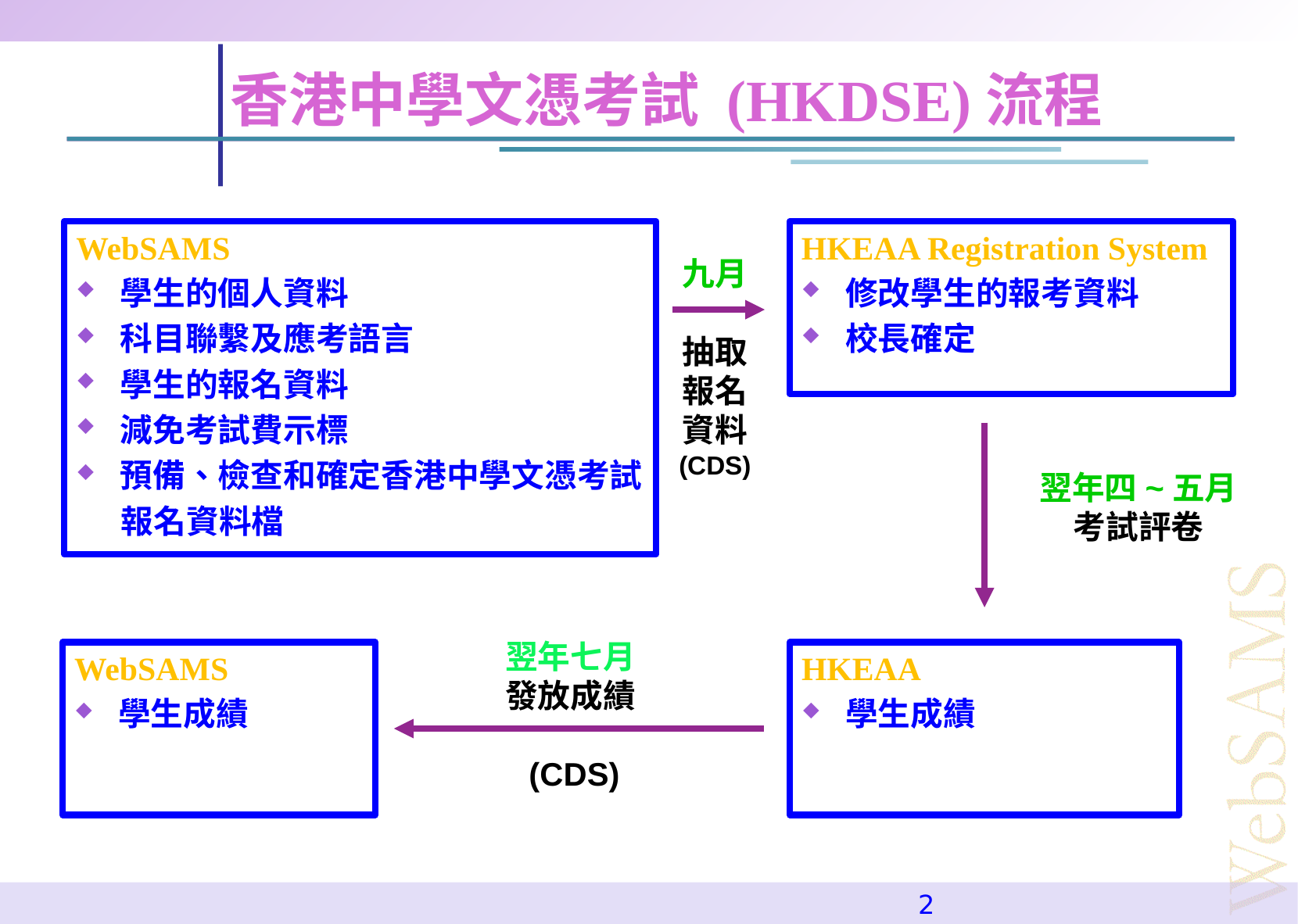

# 香港中學文憑考試 (HKDSE)流程

九月

抽取報名資料
(CDS)
WebSAMS
學生的個人資料
科目聯繫及應考語言
學生的報名資料
減免考試費示標
預備、檢查和確定香港中學文憑考試
     報名資料檔

HKEAA Registration System
修改學生的報考資料
校長確定

翌年四~五月
考試評卷
翌年七月
發放成績

(CDS)
WebSAMS
學生成績
HKEAA
學生成績